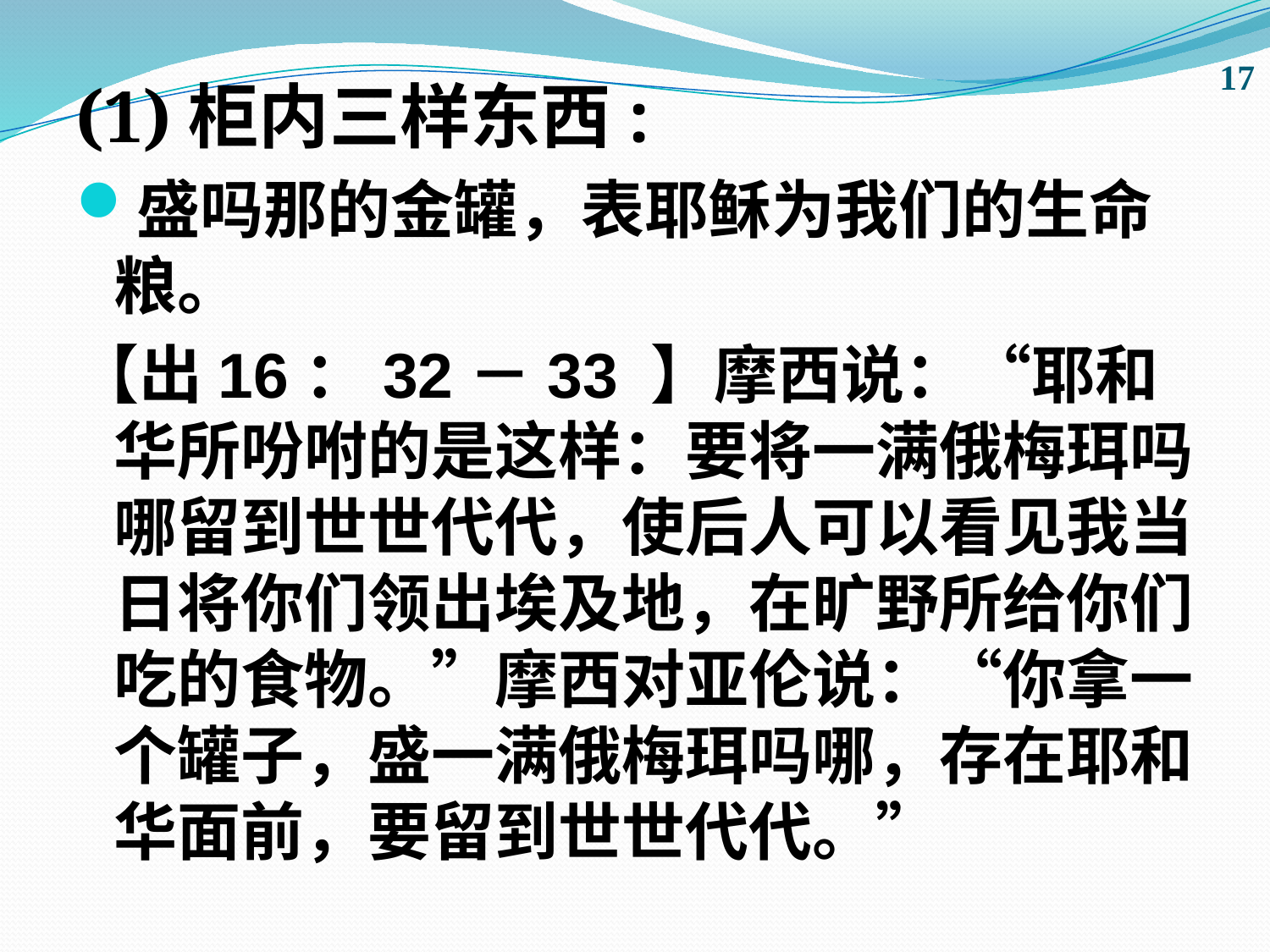

17
(1)柜内三样东西:
盛吗那的金罐，表耶稣为我们的生命粮。
【出16：32－33 】摩西说：“耶和华所吩咐的是这样：要将一满俄梅珥吗哪留到世世代代，使后人可以看见我当日将你们领出埃及地，在旷野所给你们吃的食物。”摩西对亚伦说：“你拿一个罐子，盛一满俄梅珥吗哪，存在耶和华面前，要留到世世代代。”